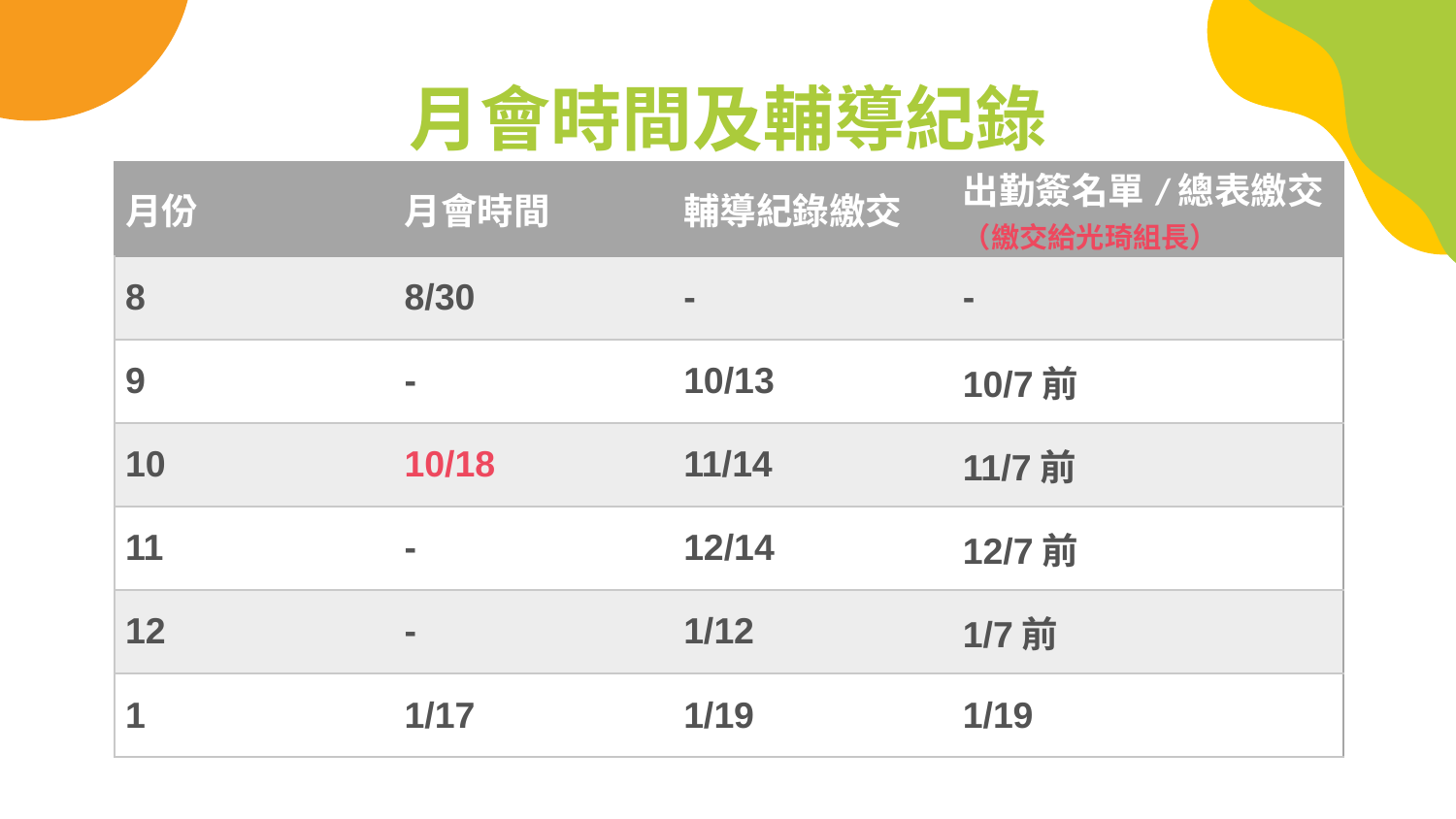

# 月會時間及輔導紀錄
| 月份 | 月會時間 | 輔導紀錄繳交 | 出勤簽名單/總表繳交 （繳交給光琦組長） |
| --- | --- | --- | --- |
| 8 | 8/30 | - | - |
| 9 | - | 10/13 | 10/7前 |
| 10 | 10/18 | 11/14 | 11/7前 |
| 11 | - | 12/14 | 12/7前 |
| 12 | - | 1/12 | 1/7前 |
| 1 | 1/17 | 1/19 | 1/19 |